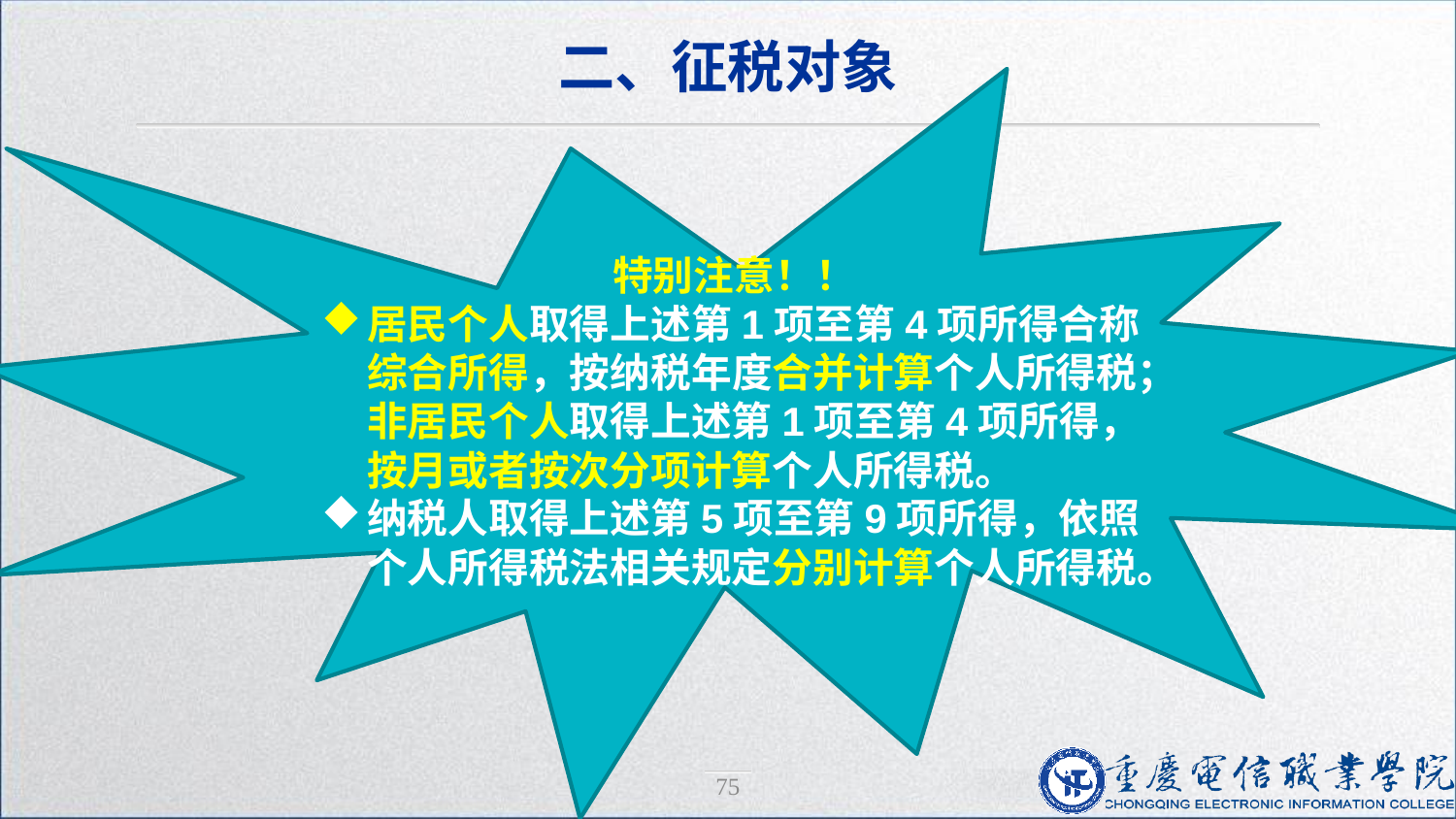

二、征税对象
特别注意！！
居民个人取得上述第1项至第4项所得合称综合所得，按纳税年度合并计算个人所得税；非居民个人取得上述第1项至第4项所得，按月或者按次分项计算个人所得税。
纳税人取得上述第5项至第9项所得，依照个人所得税法相关规定分别计算个人所得税。
75